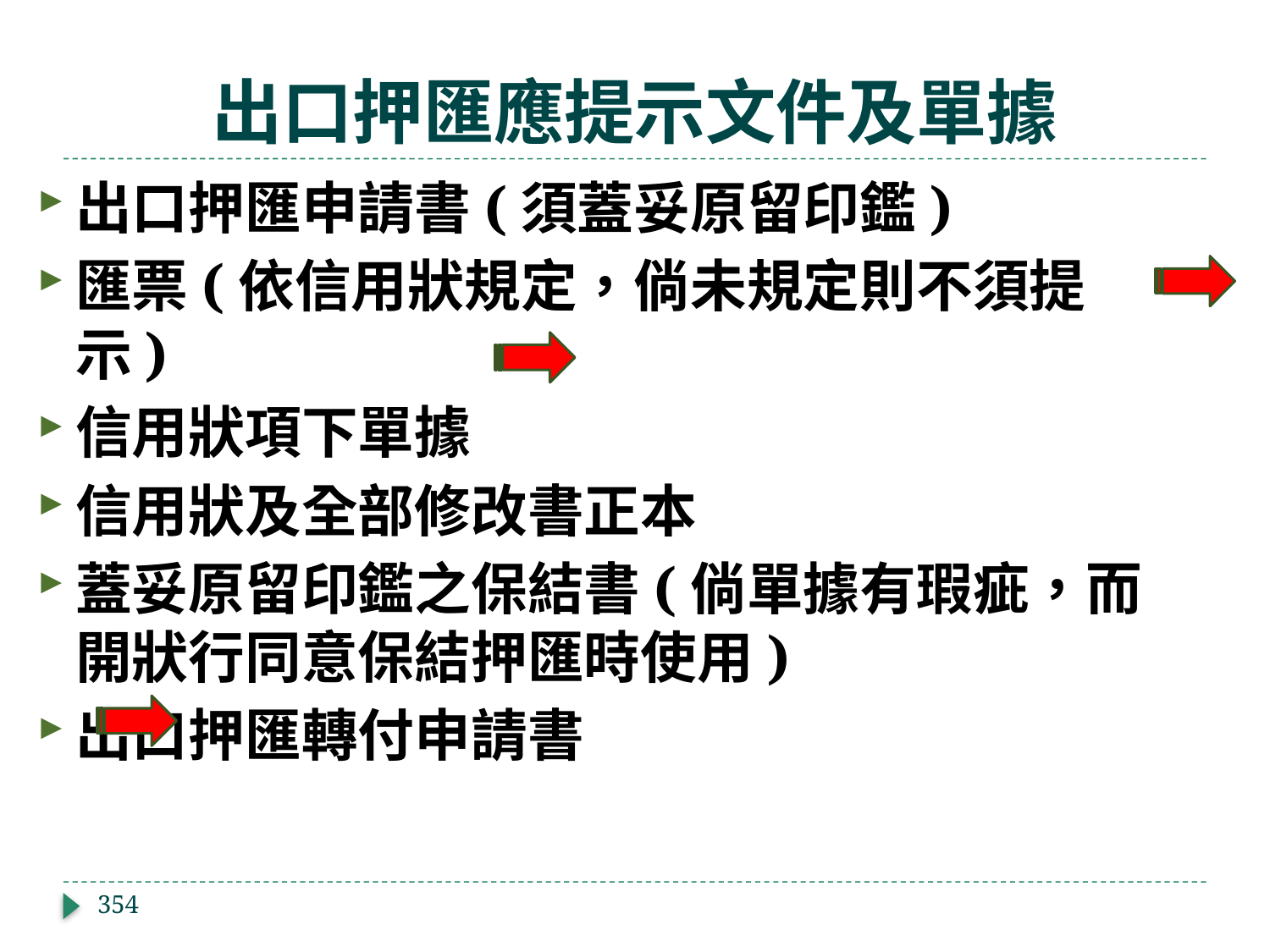

# 出口押匯應提示文件及單據
出口押匯申請書(須蓋妥原留印鑑)
匯票(依信用狀規定，倘未規定則不須提示)
信用狀項下單據
信用狀及全部修改書正本
蓋妥原留印鑑之保結書(倘單據有瑕疵，而開狀行同意保結押匯時使用)
出口押匯轉付申請書

354